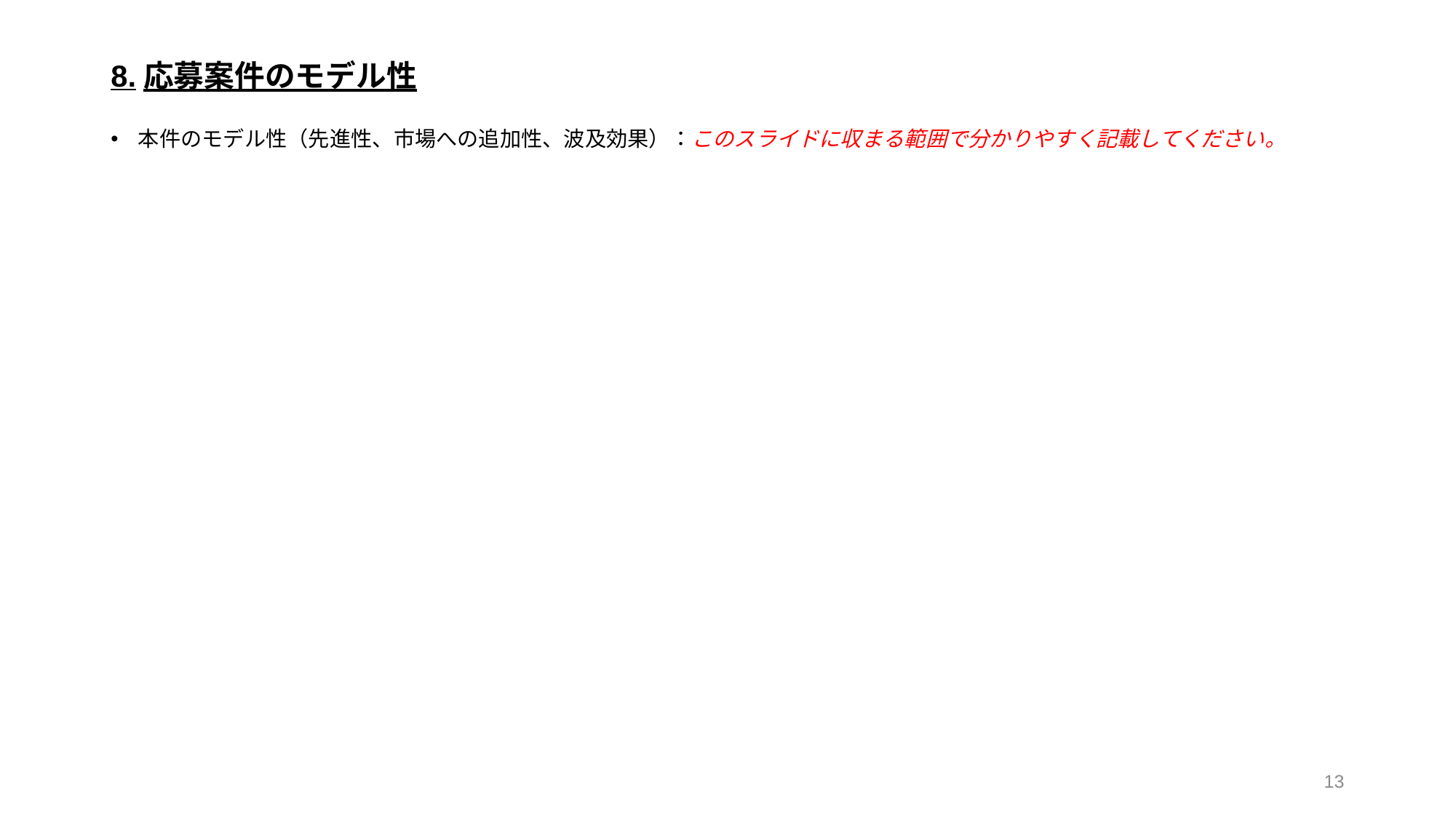

# 8.応募案件のモデル性
本件のモデル性（先進性、市場への追加性、波及効果）：このスライドに収まる範囲で分かりやすく記載してください。

13